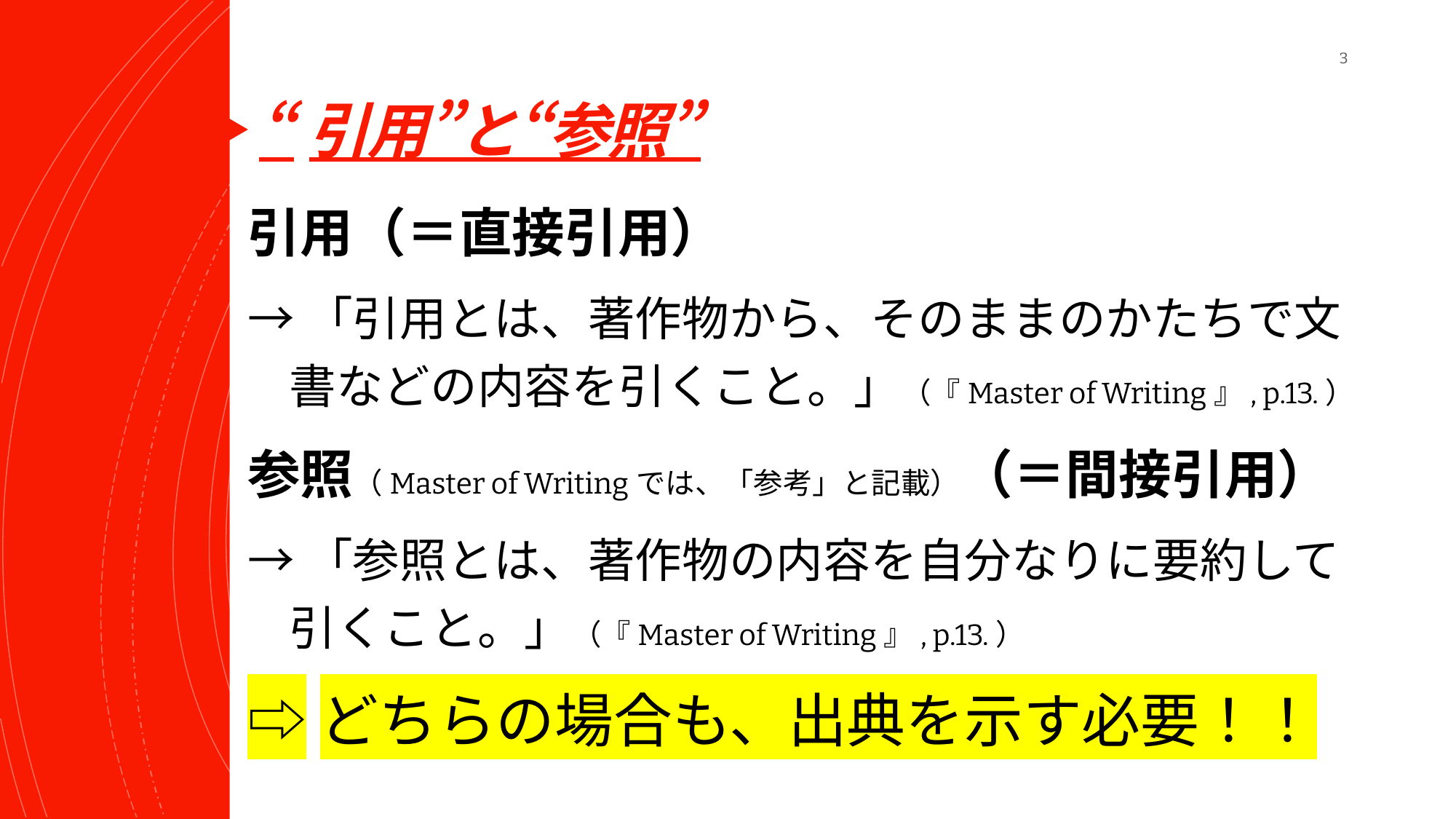

3
# “引用”と“参照”

引用（＝直接引用）
→「引用とは、著作物から、そのままのかたちで文書などの内容を引くこと。」（『Master of Writing』, p.13.）
参照（Master of Writingでは、「参考」と記載）（＝間接引用）
→「参照とは、著作物の内容を自分なりに要約して引くこと。」（『Master of Writing』, p.13.）
⇨どちらの場合も、出典を示す必要！！